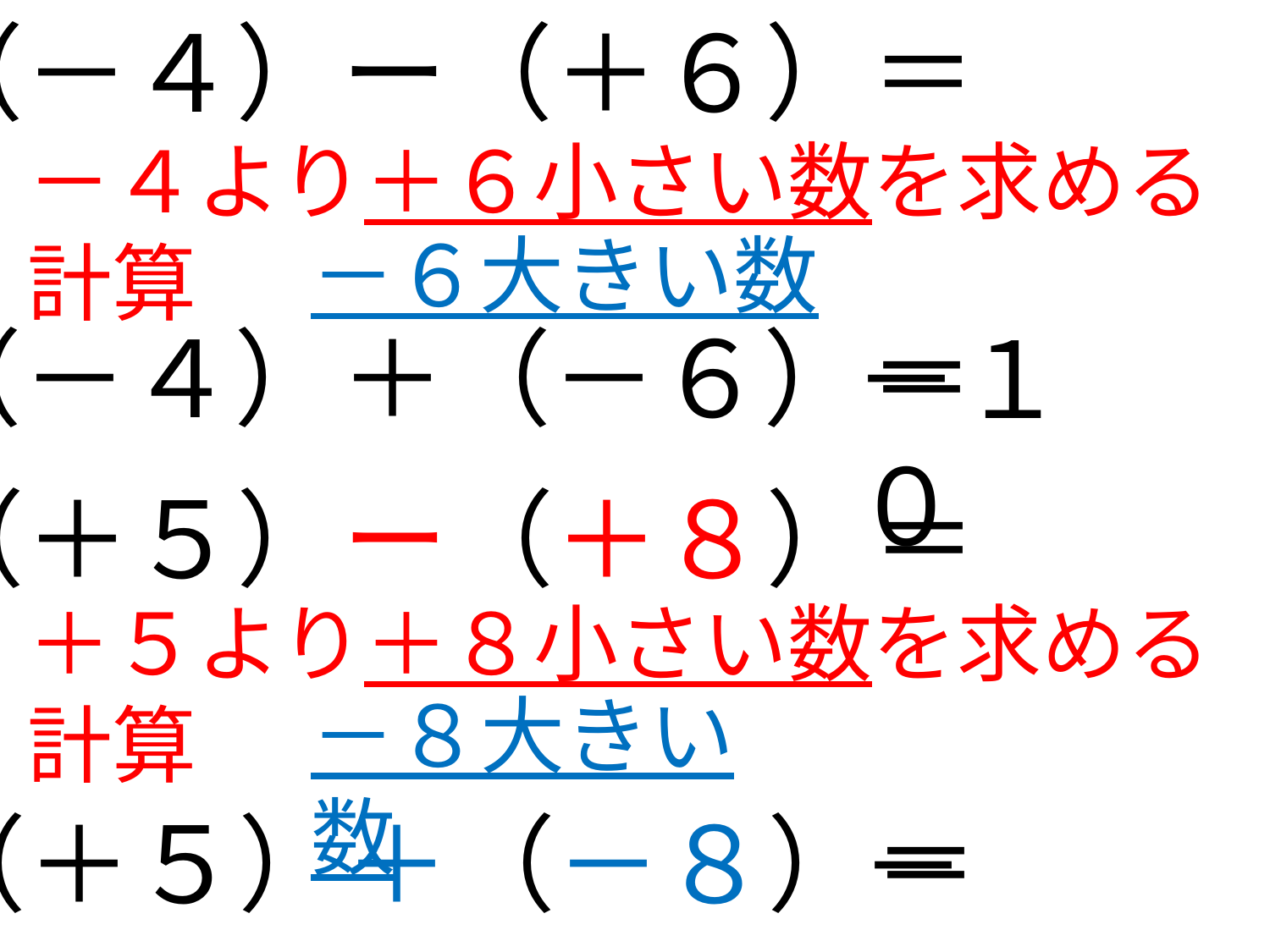

（－４）ー（＋６）＝
－４より＋６小さい数を求める計算
－６大きい数
（－４）＋（－６）＝
－１０
（＋５）ー（＋８）＝
＋５より＋８小さい数を求める計算
－８大きい数
（＋５）＋（－８）＝
－３